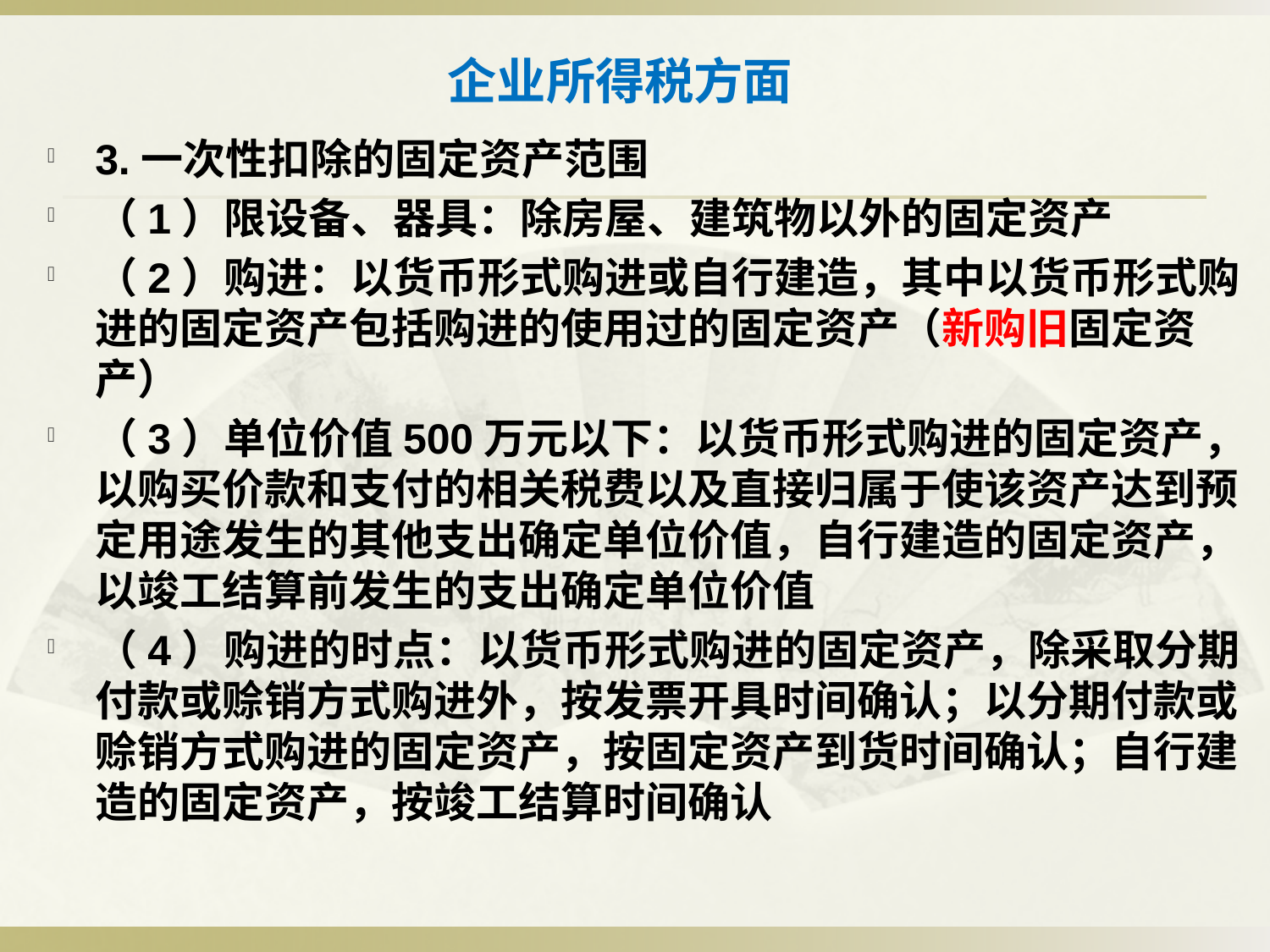

# 企业所得税方面
3.一次性扣除的固定资产范围
（1）限设备、器具：除房屋、建筑物以外的固定资产
（2）购进：以货币形式购进或自行建造，其中以货币形式购进的固定资产包括购进的使用过的固定资产（新购旧固定资产）
（3）单位价值500万元以下：以货币形式购进的固定资产，以购买价款和支付的相关税费以及直接归属于使该资产达到预定用途发生的其他支出确定单位价值，自行建造的固定资产，以竣工结算前发生的支出确定单位价值
（4）购进的时点：以货币形式购进的固定资产，除采取分期付款或赊销方式购进外，按发票开具时间确认；以分期付款或赊销方式购进的固定资产，按固定资产到货时间确认；自行建造的固定资产，按竣工结算时间确认